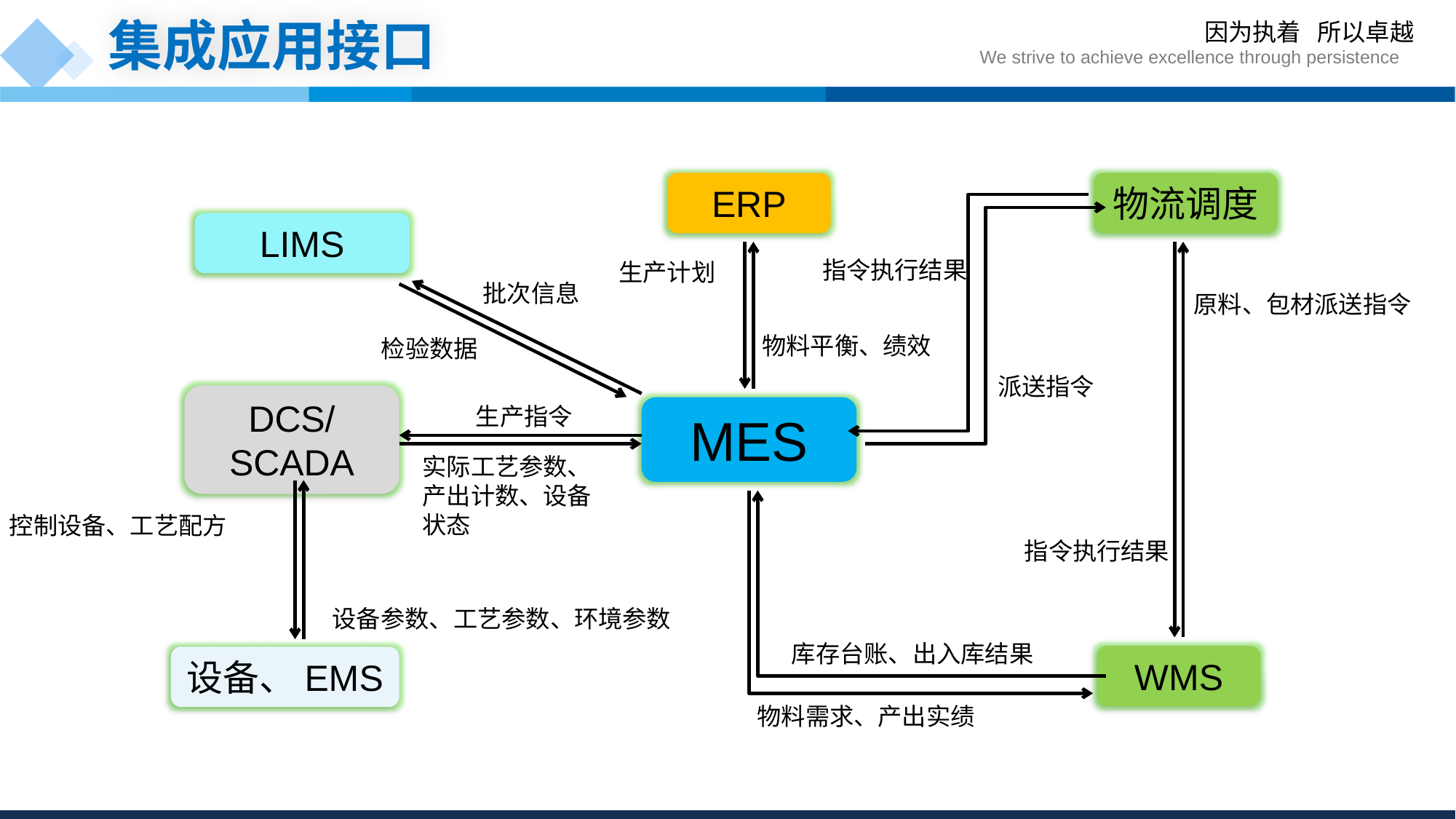

1
集成应用接口
ERP
物流调度
LIMS
指令执行结果
生产计划
批次信息
原料、包材派送指令
物料平衡、绩效
检验数据
派送指令
生产指令
MES
DCS/SCADA
实际工艺参数、产出计数、设备状态
控制设备、工艺配方
指令执行结果
设备参数、工艺参数、环境参数
库存台账、出入库结果
WMS
设备、EMS
物料需求、产出实绩